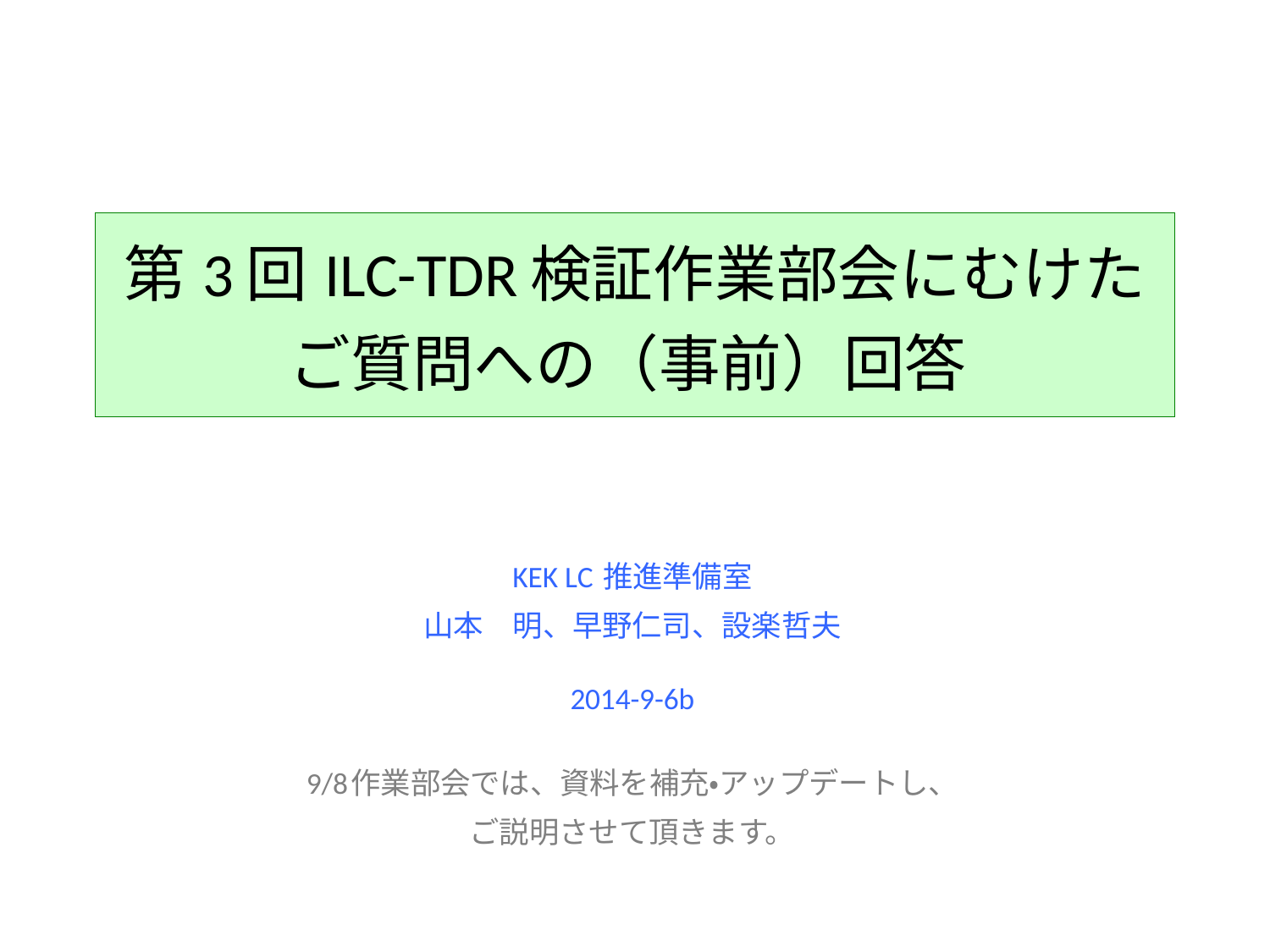

# 第3回ILC-TDR検証作業部会にむけた ご質問への（事前）回答
KEK LC 推進準備室
山本　明、早野仁司、設楽哲夫

2014-9-6b

9/8作業部会では、資料を補充・アップデートし、
ご説明させて頂きます。